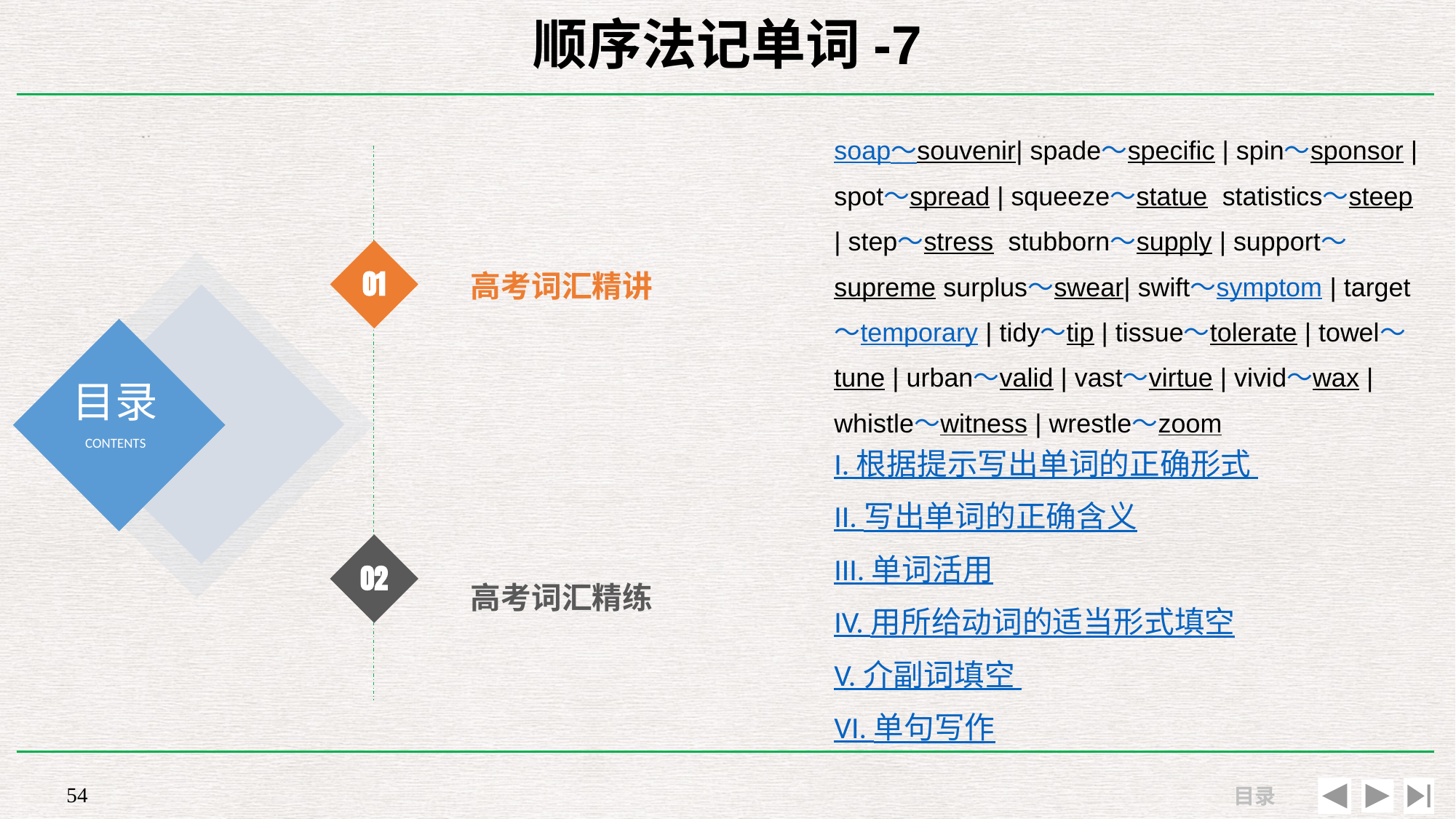

# 顺序法记单词-7
高考词汇精讲
soap～souvenir| spade～specific | spin～sponsor | spot～spread | squeeze～statue  statistics～steep | step～stress  stubborn～supply | support～supreme surplus～swear| swift～symptom | target～temporary | tidy～tip | tissue～tolerate | towel～tune | urban～valid | vast～virtue | vivid～wax | whistle～witness | wrestle～zoom
01

I. 根据提示写出单词的正确形式
II. 写出单词的正确含义
III. 单词活用
IV. 用所给动词的适当形式填空
V. 介副词填空
VI. 单句写作
高考词汇精练
02